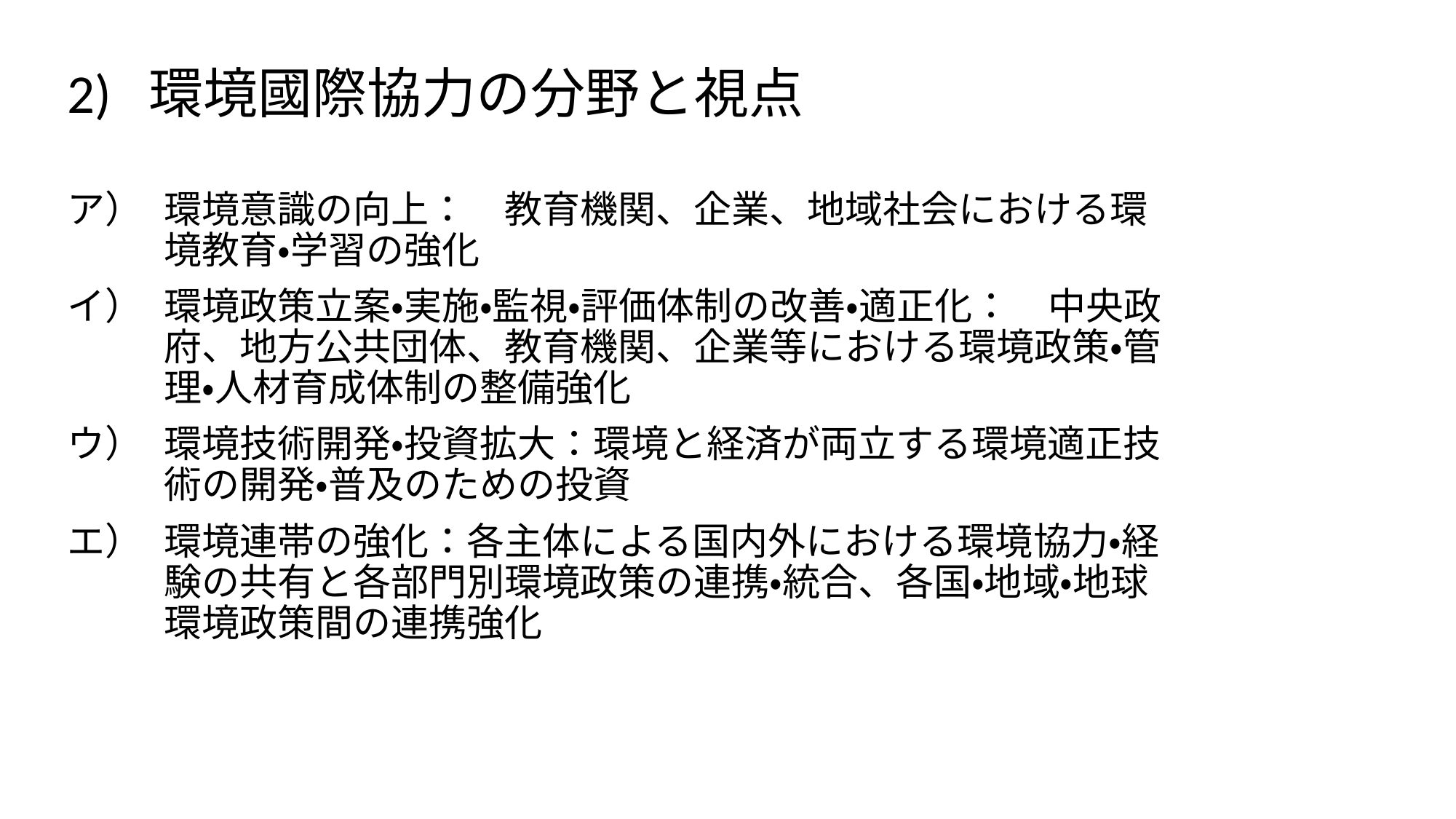

# 2)  環境國際協力の分野と視点
ア）	環境意識の向上：　教育機関、企業、地域社会における環境教育・学習の強化
イ）	環境政策立案・実施・監視・評価体制の改善・適正化：　中央政府、地方公共団体、教育機関、企業等における環境政策・管理・人材育成体制の整備強化
ウ）	環境技術開発・投資拡大：環境と経済が両立する環境適正技術の開発・普及のための投資
エ）	環境連帯の強化：各主体による国内外における環境協力・経験の共有と各部門別環境政策の連携・統合、各国・地域・地球環境政策間の連携強化